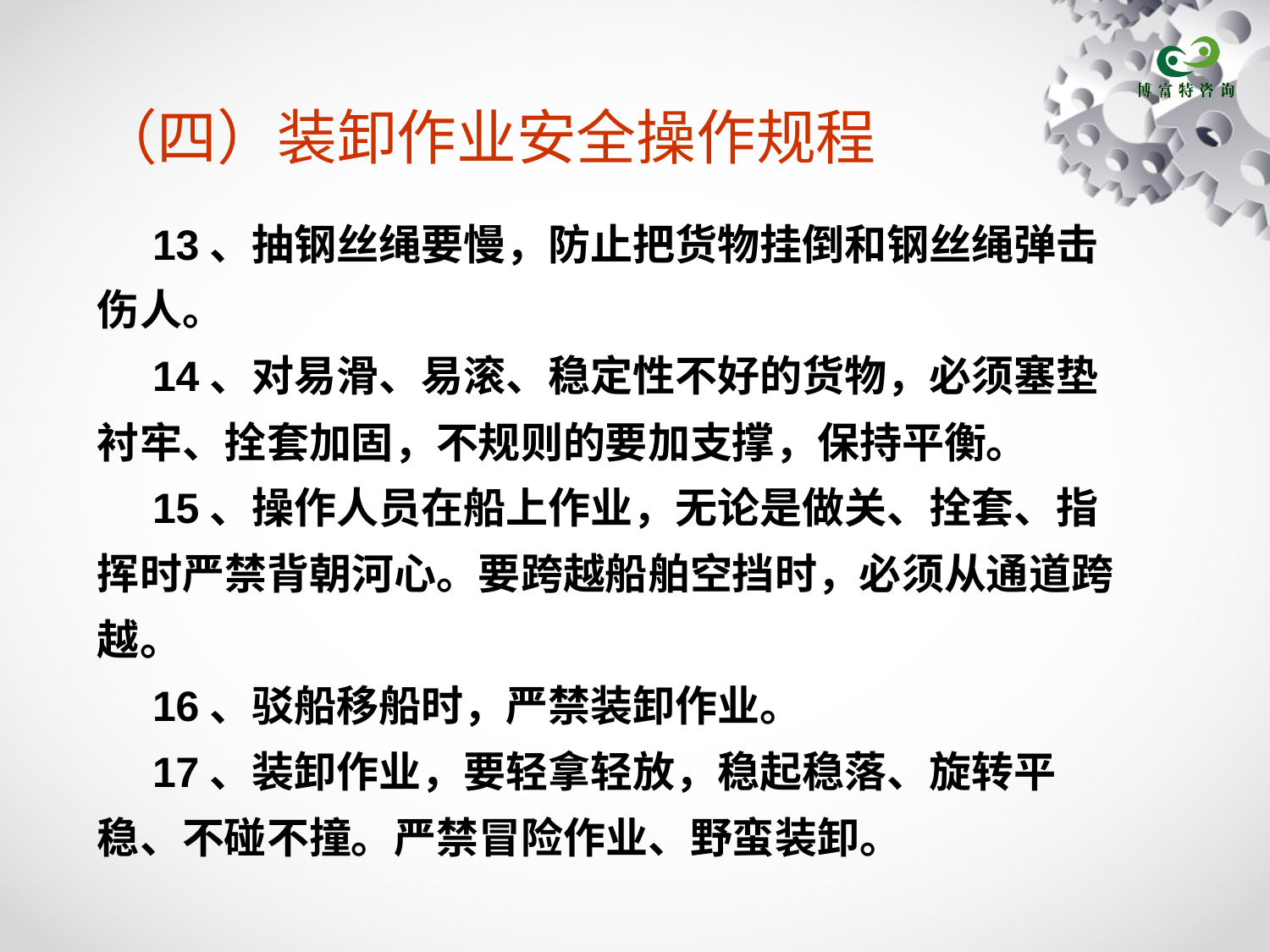

# （四）装卸作业安全操作规程
13、抽钢丝绳要慢，防止把货物挂倒和钢丝绳弹击伤人。
14、对易滑、易滚、稳定性不好的货物，必须塞垫衬牢、拴套加固，不规则的要加支撑，保持平衡。
15、操作人员在船上作业，无论是做关、拴套、指挥时严禁背朝河心。要跨越船舶空挡时，必须从通道跨越。
16、驳船移船时，严禁装卸作业。
17、装卸作业，要轻拿轻放，稳起稳落、旋转平稳、不碰不撞。严禁冒险作业、野蛮装卸。